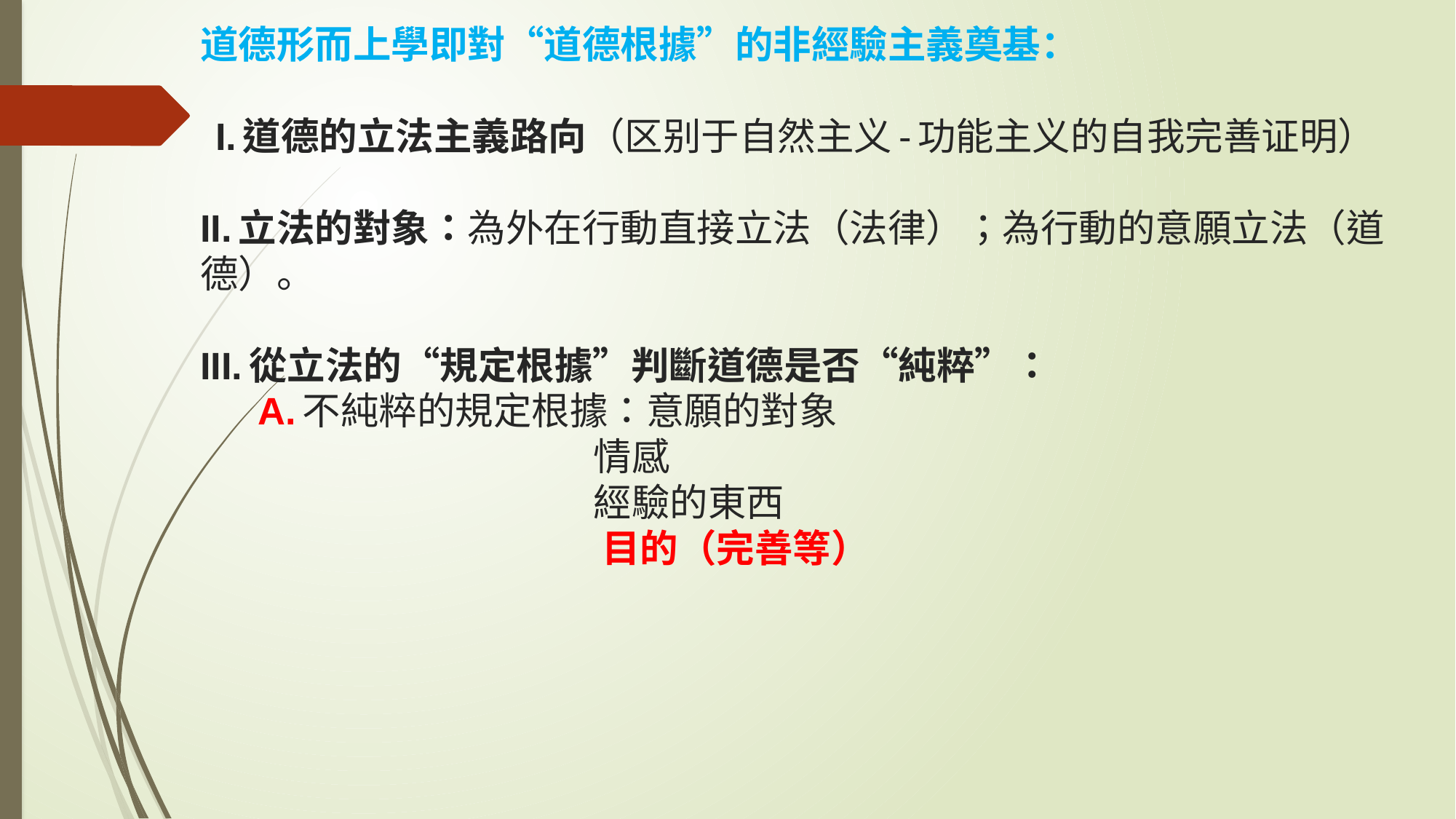

# 道德形而上學即對“道德根據”的非經驗主義奠基：  I.道德的立法主義路向（区别于自然主义-功能主义的自我完善证明） II.立法的對象：為外在行動直接立法（法律）；為行動的意願立法（道德）。 III.從立法的“規定根據”判斷道德是否“純粹”： A.不純粹的規定根據：意願的對象 情感 經驗的東西 目的（完善等）